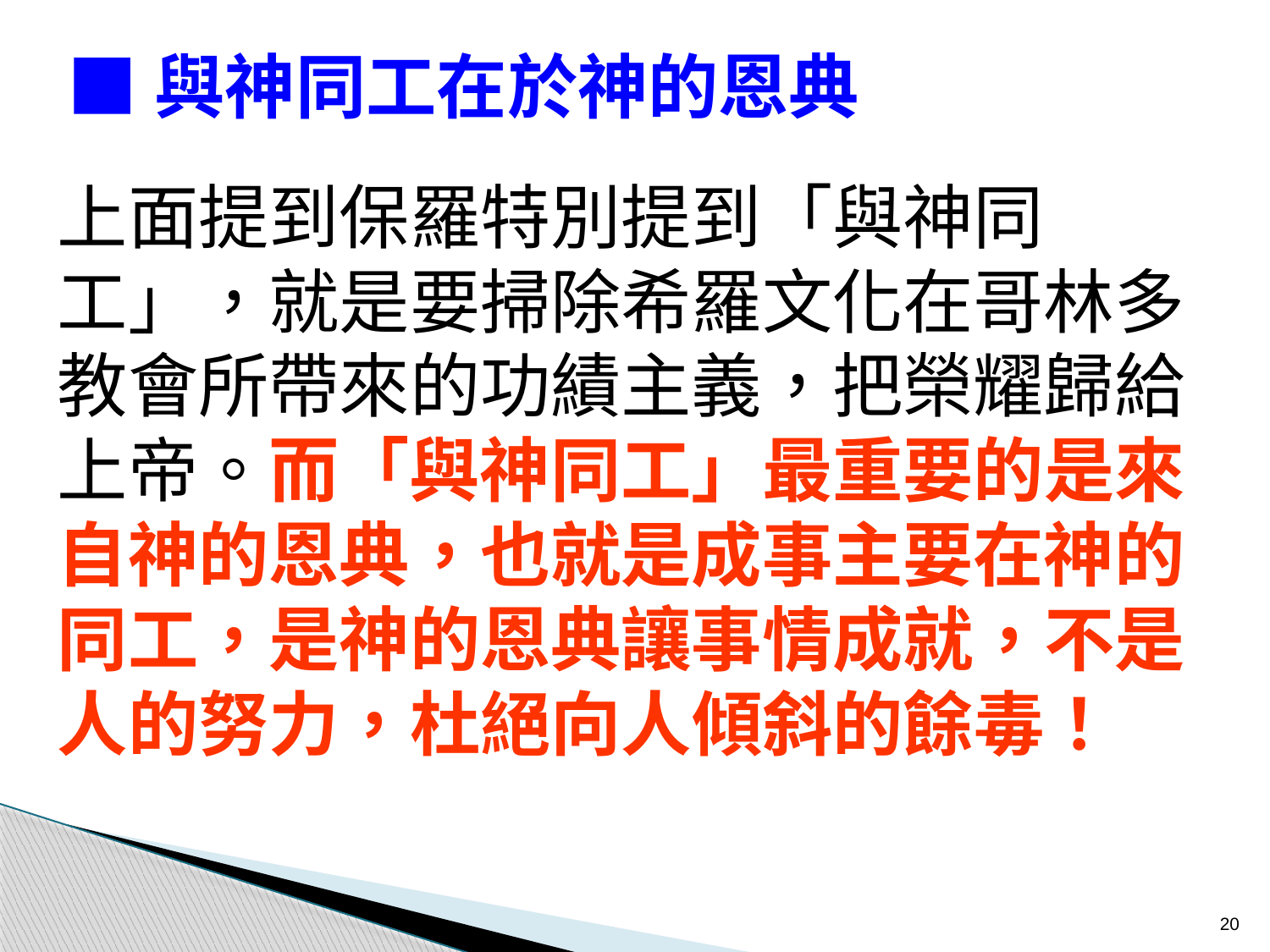

■與神同工在於神的恩典
上面提到保羅特別提到「與神同工」，就是要掃除希羅文化在哥林多教會所帶來的功績主義，把榮耀歸給上帝。而「與神同工」最重要的是來自神的恩典，也就是成事主要在神的同工，是神的恩典讓事情成就，不是人的努力，杜絕向人傾斜的餘毒！
20